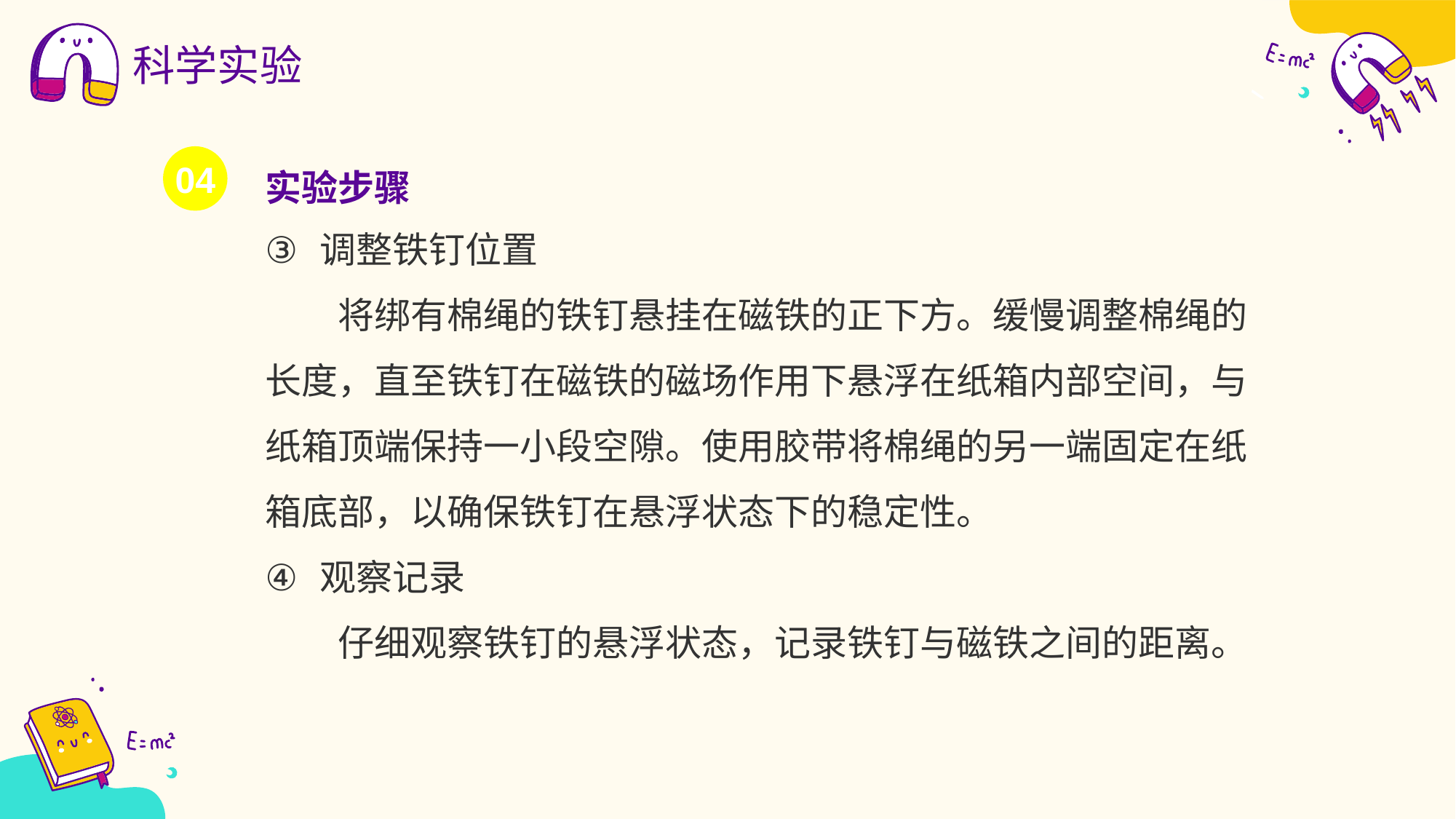

科学实验
实验步骤
04
调整铁钉位置
将绑有棉绳的铁钉悬挂在磁铁的正下方。缓慢调整棉绳的长度，直至铁钉在磁铁的磁场作用下悬浮在纸箱内部空间，与纸箱顶端保持一小段空隙。使用胶带将棉绳的另一端固定在纸箱底部，以确保铁钉在悬浮状态下的稳定性。
观察记录
仔细观察铁钉的悬浮状态，记录铁钉与磁铁之间的距离。